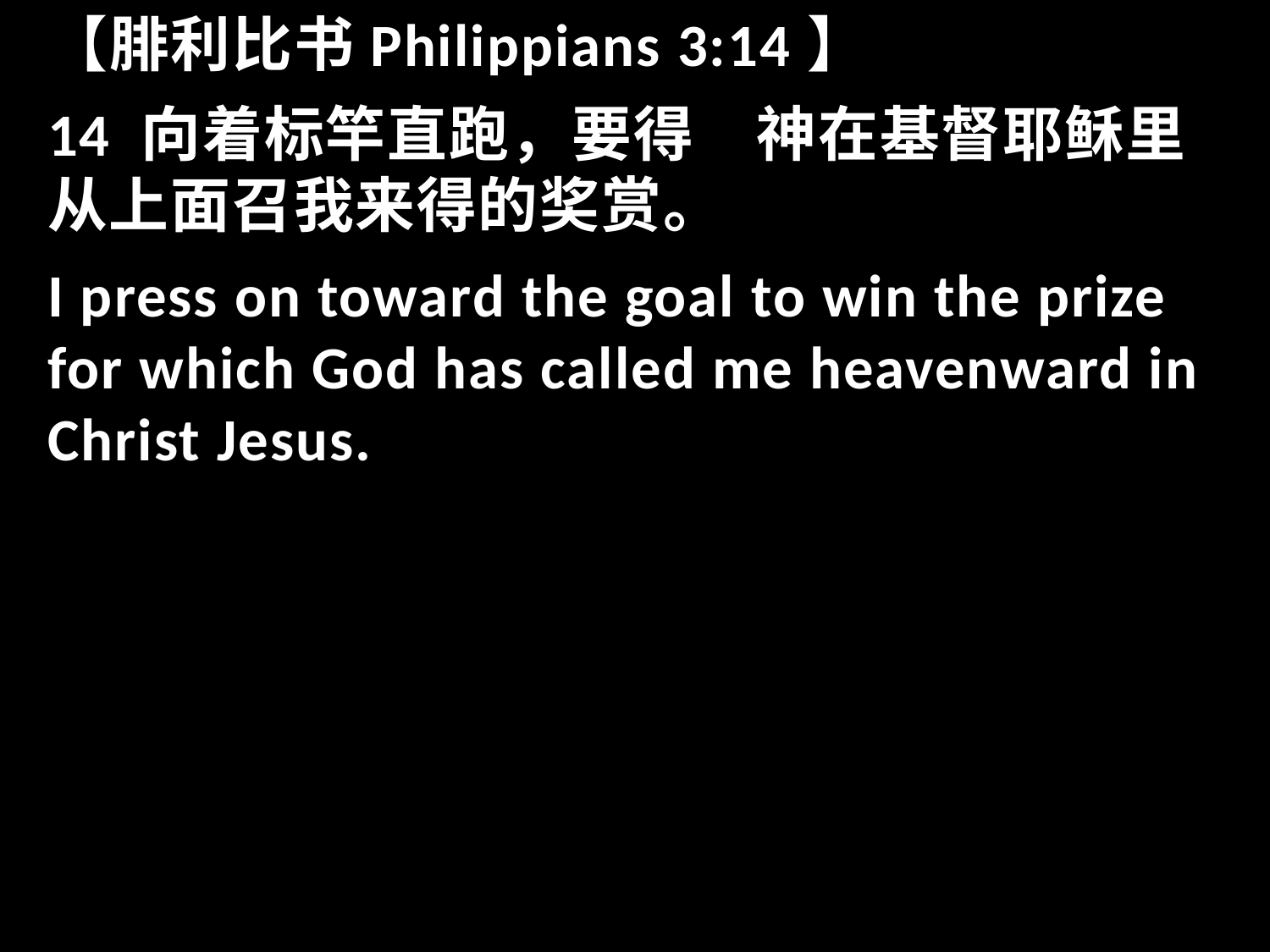

【腓利比书Philippians 3:14】
14 向着标竿直跑，要得　神在基督耶稣里从上面召我来得的奖赏。
I press on toward the goal to win the prize for which God has called me heavenward in Christ Jesus.